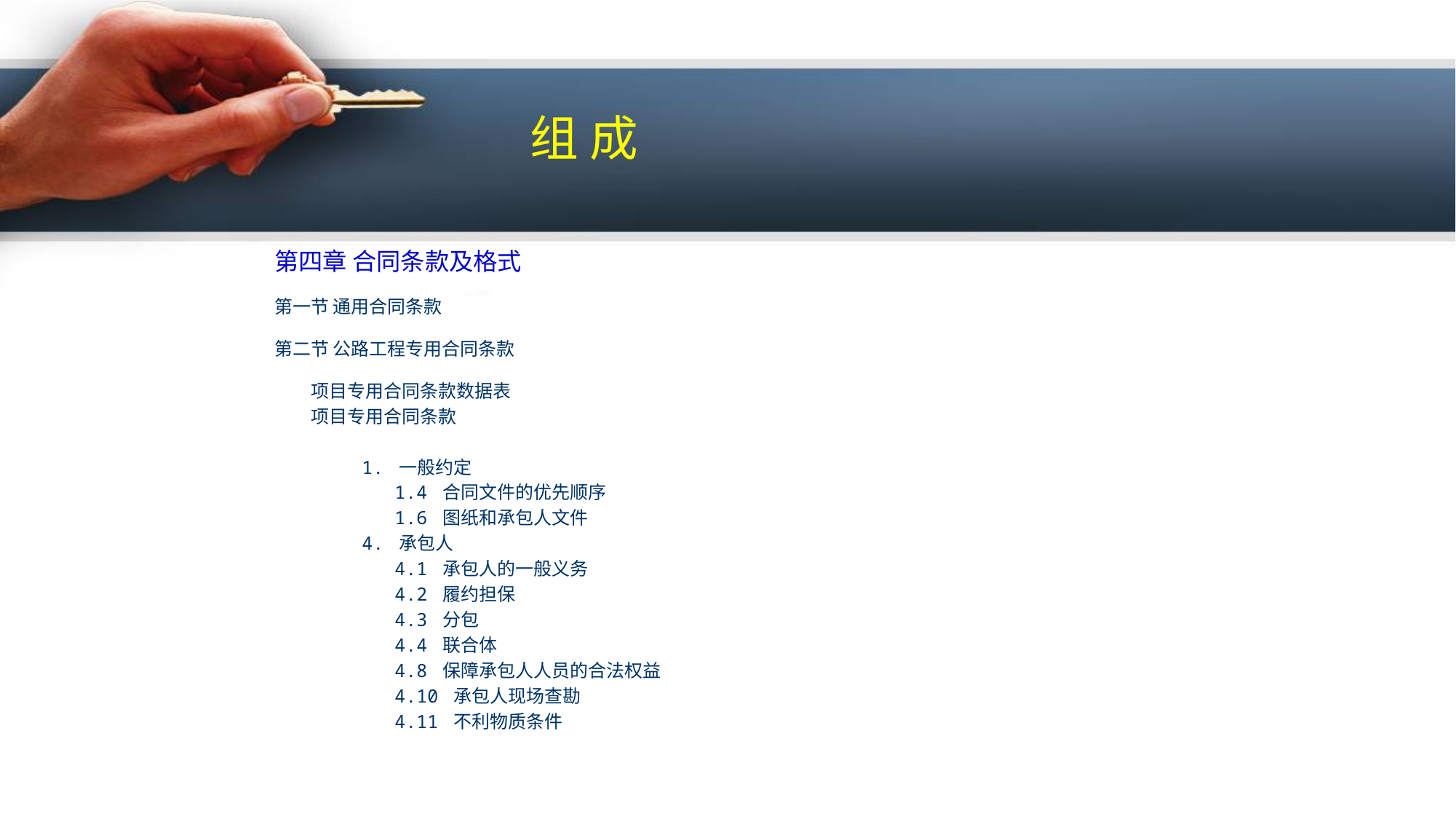

组 成
第四章 合同条款及格式

第一节 通用合同条款

第二节 公路工程专用合同条款

        项目专用合同条款数据表
        项目专用合同条款

        1. 一般约定
           1.4 合同文件的优先顺序
           1.6 图纸和承包人文件
        4. 承包人
           4.1 承包人的一般义务
           4.2 履约担保
           4.3 分包
           4.4 联合体
           4.8 保障承包人人员的合法权益
           4.10 承包人现场查勘
           4.11 不利物质条件